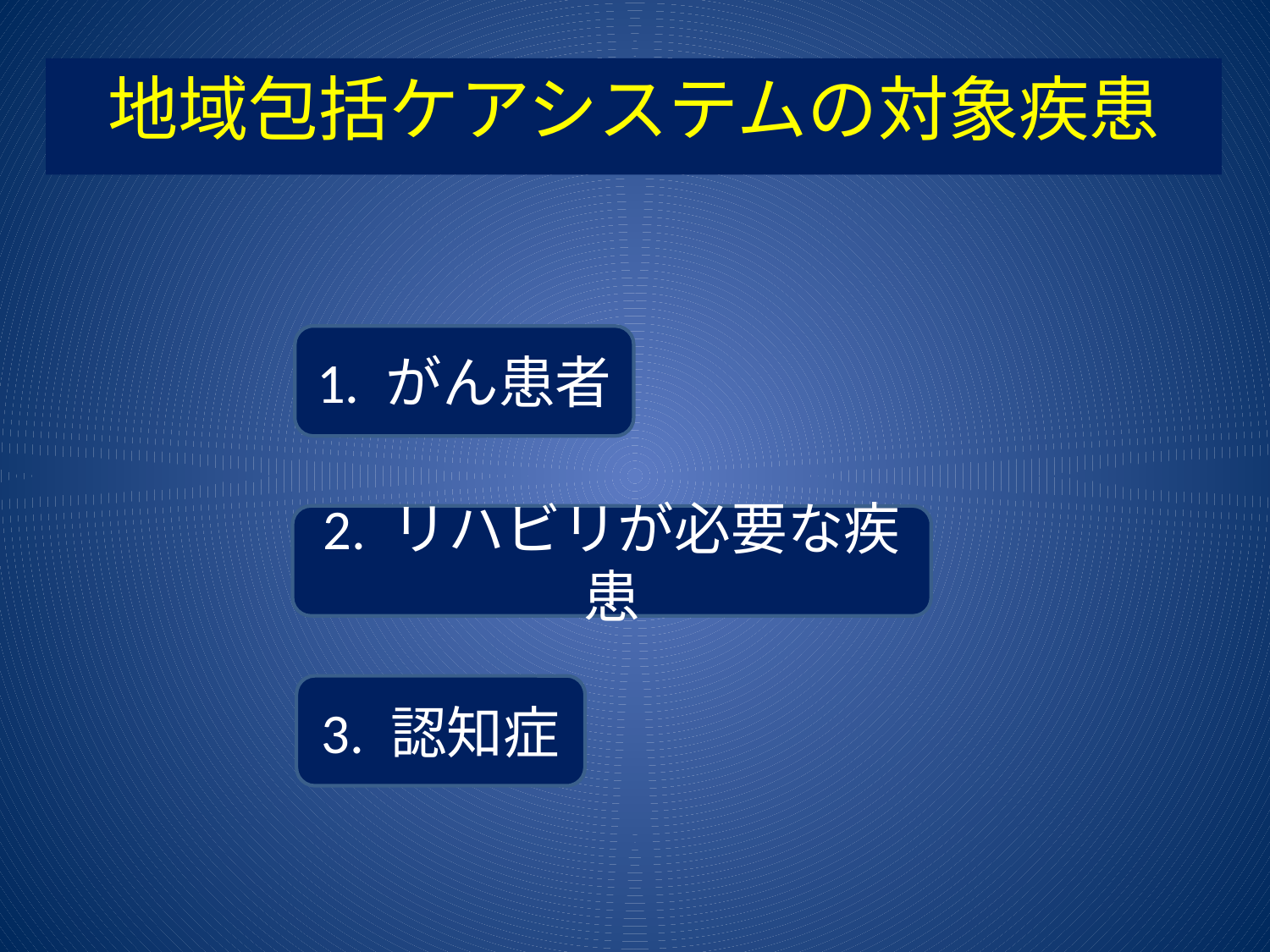

地域包括ケアシステムの対象疾患
1. がん患者
2. リハビリが必要な疾患
3. 認知症